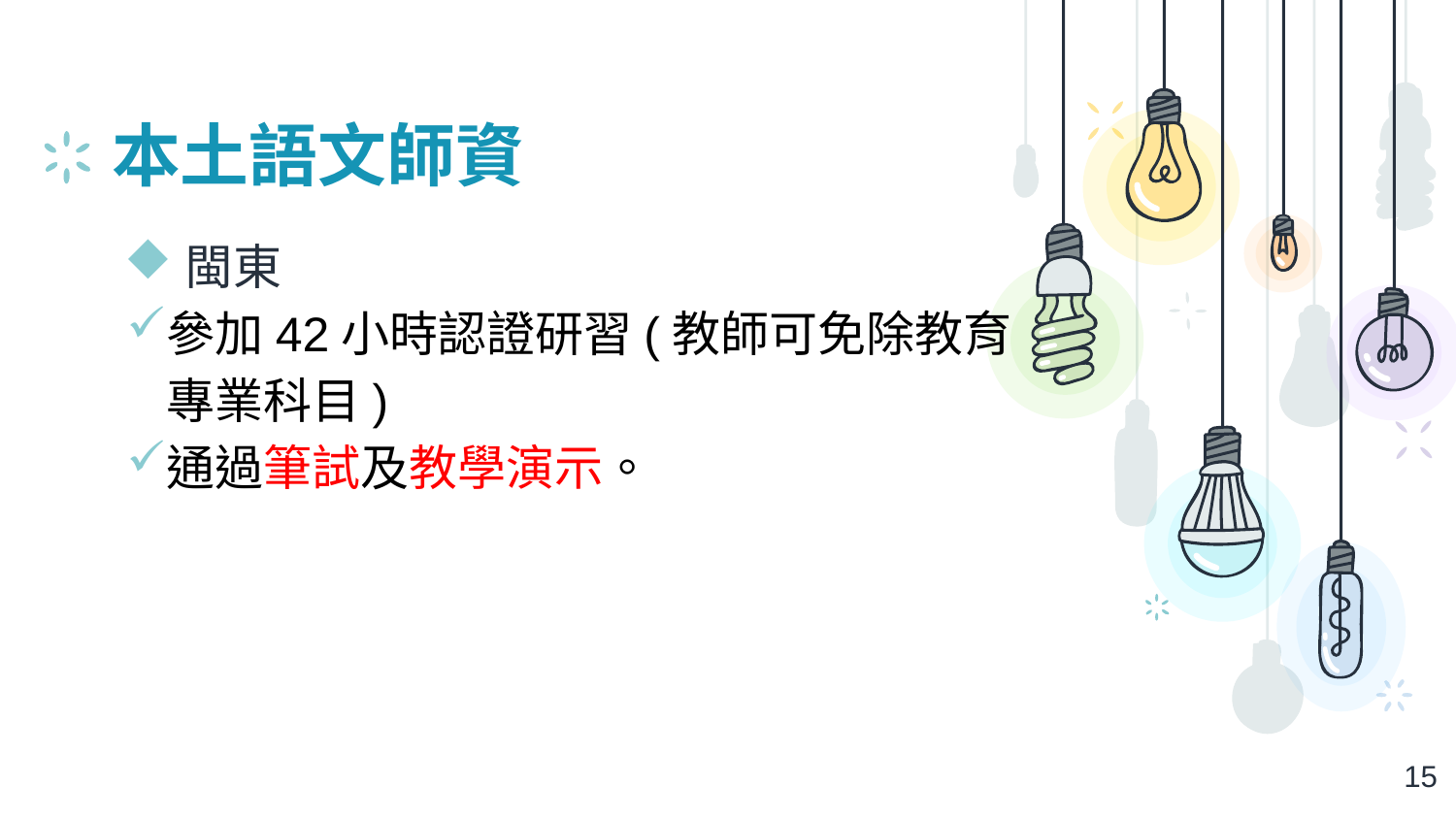

# 本土語文師資
閩東
參加42小時認證研習(教師可免除教育專業科目)
通過筆試及教學演示。
15